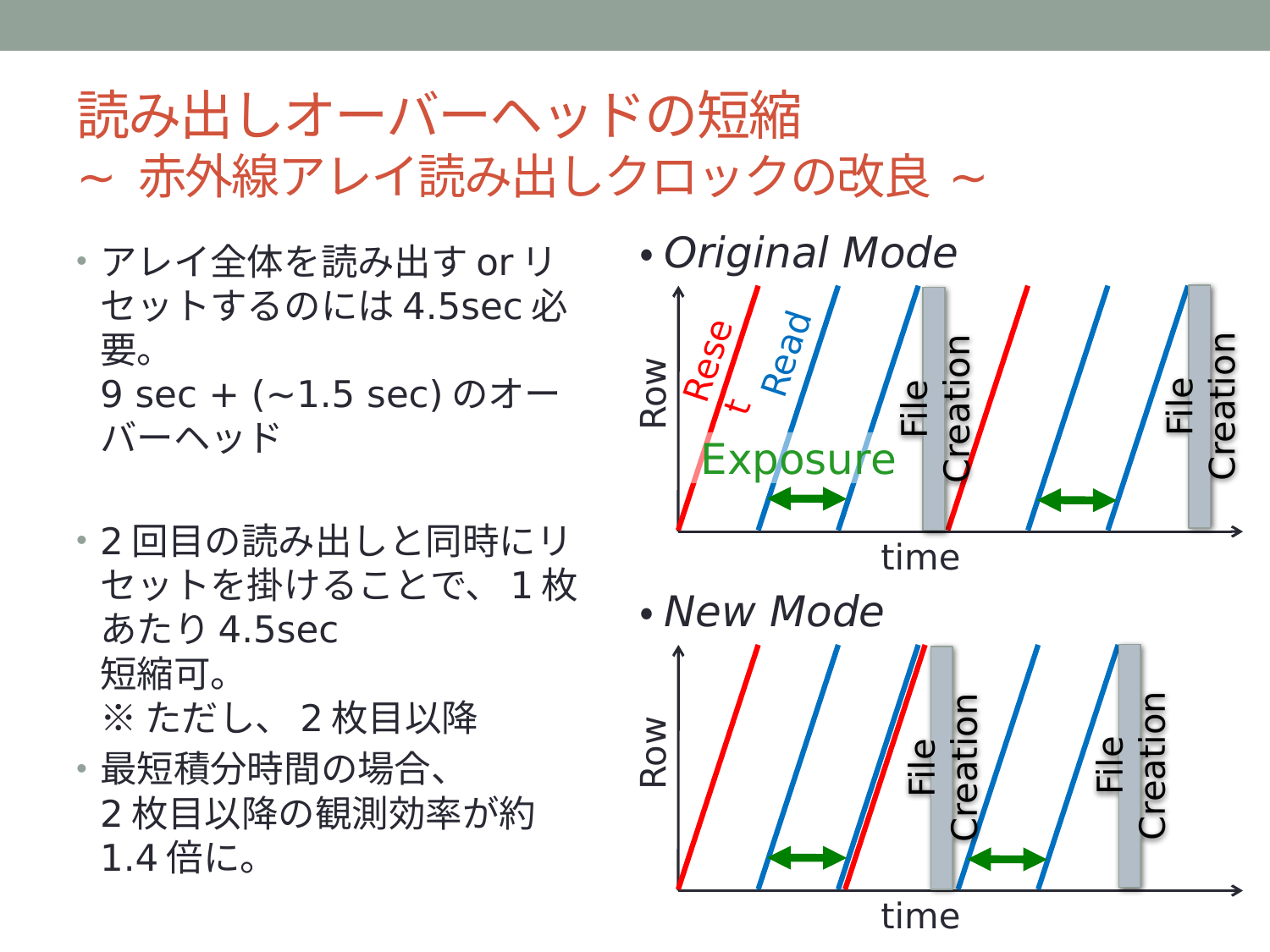

# 読み出しオーバーヘッドの短縮 ~ 赤外線アレイ読み出しクロックの改良 ~
・Original Mode
File Creation
File Creation
Read
Reset
Row
Exposure
time
・New Mode
File Creation
File Creation
Row
time
アレイ全体を読み出すorリセットするのには4.5sec必要。
9 sec + (~1.5 sec)のオーバーヘッド

2回目の読み出しと同時にリセットを掛けることで、1枚あたり4.5sec
短縮可。
※ ただし、2枚目以降
最短積分時間の場合、
2枚目以降の観測効率が約1.4倍に。